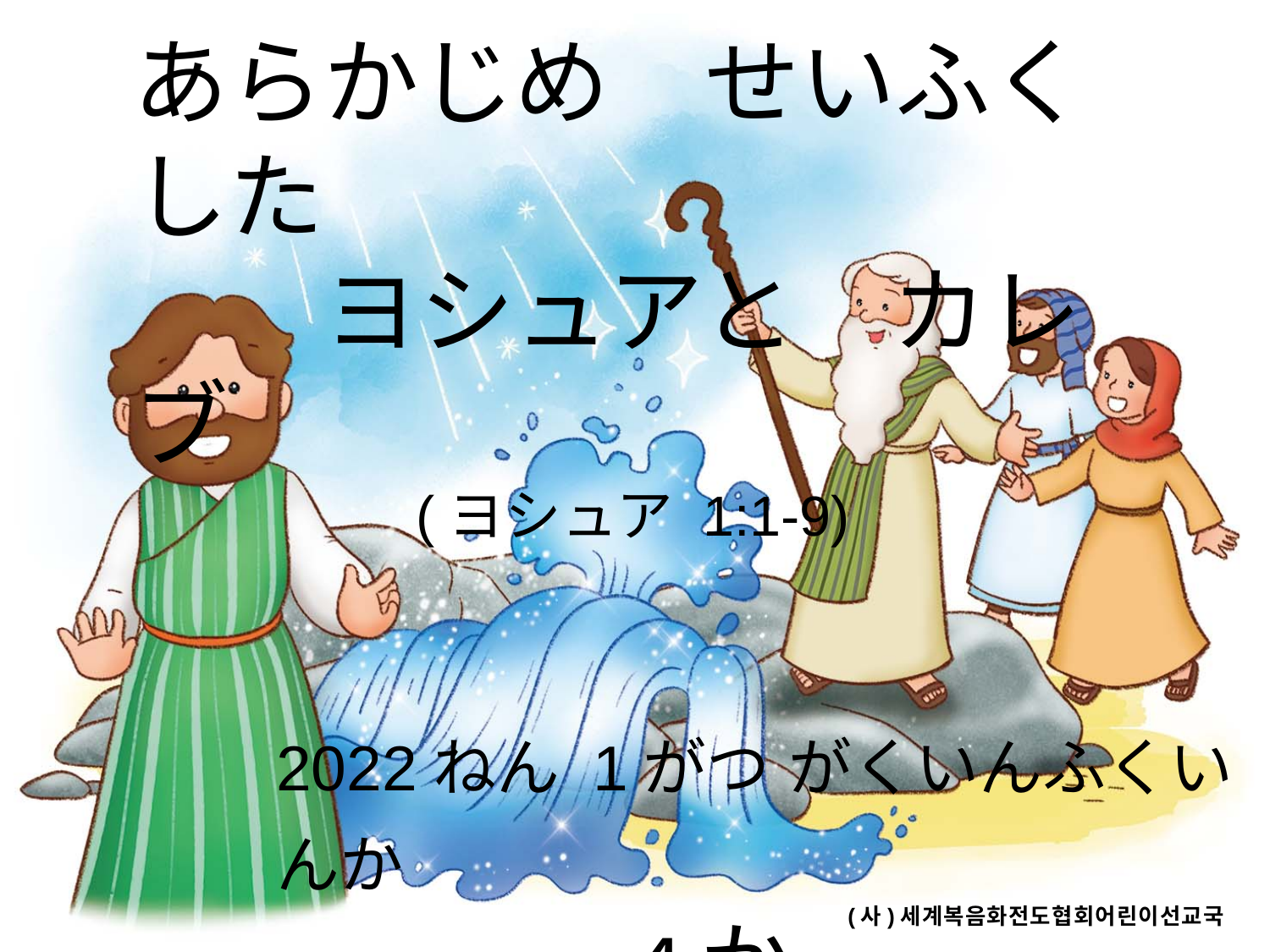

あらかじめ　せいふくした
　　ヨシュアと　カレブ
(ヨシュア 1:1-9)
2022ねん 1がつ がくいんふくいんか
　　　　４か
(사)세계복음화전도협회어린이선교국